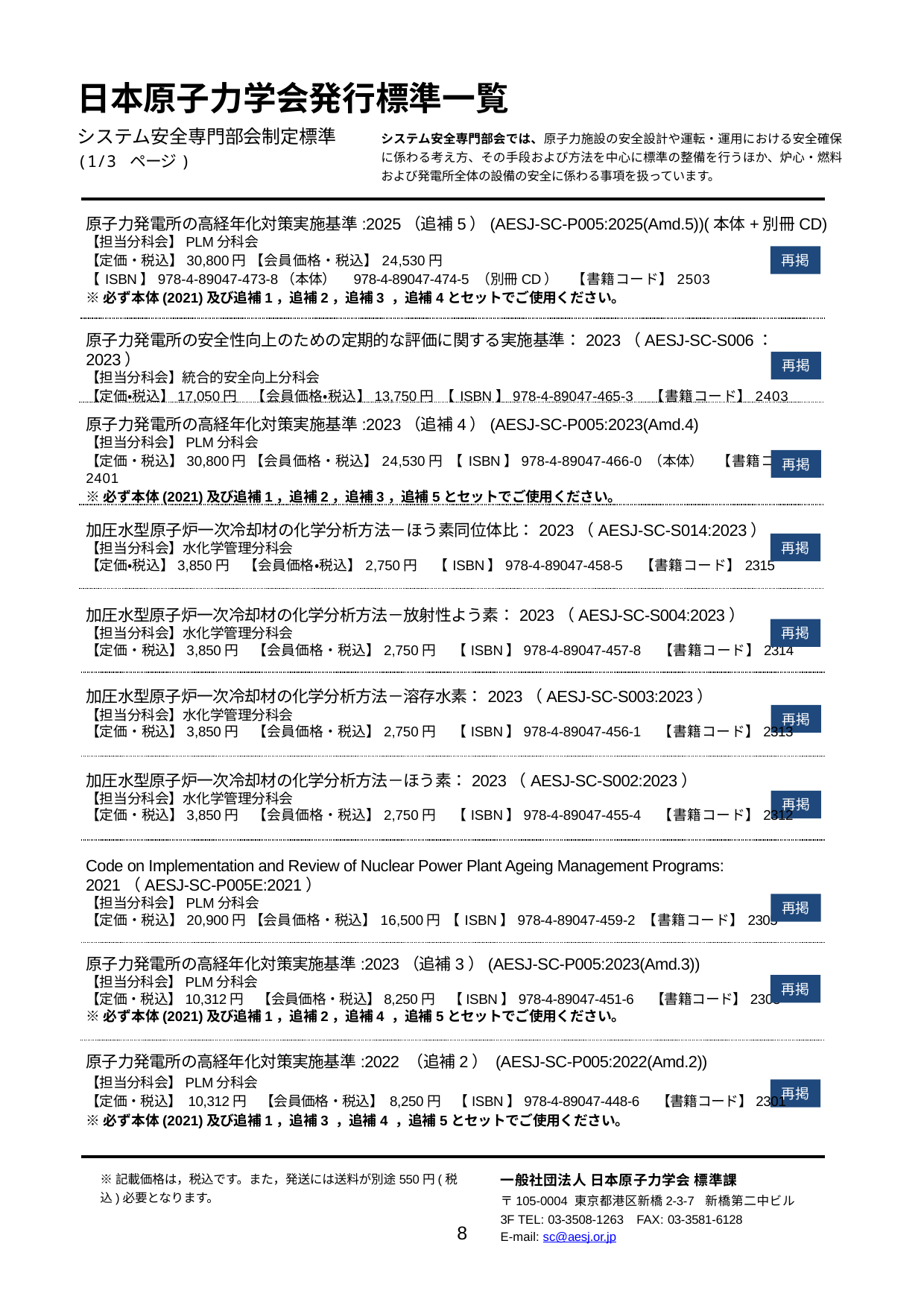

日本原子力学会発行標準一覧
システム安全専門部会制定標準
(1/3 ページ)
システム安全専門部会では、原子力施設の安全設計や運転・運用における安全確保に係わる考え方、その手段および方法を中心に標準の整備を行うほか、炉心・燃料および発電所全体の設備の安全に係わる事項を扱っています。

原子力発電所の高経年化対策実施基準:2025（追補5）(AESJ-SC-P005:2025(Amd.5))(本体+別冊CD)
【担当分科会】PLM分科会
【定価・税込】30,800円 【会員価格・税込】24,530円
【ISBN】978-4-89047-473-8（本体）　978-4-89047-474-5 （別冊CD）　【書籍コード】2503
※必ず本体(2021)及び追補1，追補2，追補3 ，追補4とセットでご使用ください。
再掲

原子力発電所の安全性向上のための定期的な評価に関する実施基準：2023（AESJ-SC-S006：2023）
【担当分科会】統合的安全向上分科会
【定価・税込】17,050円　【会員価格・税込】13,750円 【ISBN】978-4-89047-465-3　【書籍コード】2403
再掲

原子力発電所の高経年化対策実施基準:2023（追補4）(AESJ-SC-P005:2023(Amd.4)
【担当分科会】PLM分科会
【定価・税込】30,800円 【会員価格・税込】24,530円 【ISBN】978-4-89047-466-0 （本体）　【書籍コード】2401
※必ず本体(2021)及び追補1，追補2，追補3，追補5とセットでご使用ください。
再掲

加圧水型原子炉一次冷却材の化学分析方法－ほう素同位体比：2023（AESJ-SC-S014:2023）
【担当分科会】水化学管理分科会
【定価・税込】3,850円　【会員価格・税込】2,750円　【ISBN】978-4-89047-458-5　【書籍コード】2315
再掲

加圧水型原子炉一次冷却材の化学分析方法－放射性よう素：2023（AESJ-SC-S004:2023）
【担当分科会】水化学管理分科会
【定価・税込】3,850円　【会員価格・税込】2,750円　【ISBN】978-4-89047-457-8　【書籍コード】2314
再掲

加圧水型原子炉一次冷却材の化学分析方法－溶存水素：2023（AESJ-SC-S003:2023）
【担当分科会】水化学管理分科会
【定価・税込】3,850円　【会員価格・税込】2,750円　【ISBN】978-4-89047-456-1　【書籍コード】2313
再掲

加圧水型原子炉一次冷却材の化学分析方法－ほう素：2023（AESJ-SC-S002:2023）
【担当分科会】水化学管理分科会
【定価・税込】3,850円　【会員価格・税込】2,750円　【ISBN】978-4-89047-455-4　【書籍コード】2312
再掲

Code on Implementation and Review of Nuclear Power Plant Ageing Management Programs: 2021（AESJ-SC-P005E:2021）
【担当分科会】PLM分科会
【定価・税込】20,900円 【会員価格・税込】16,500円 【ISBN】978-4-89047-459-2 【書籍コード】2305

再掲

原子力発電所の高経年化対策実施基準:2023（追補3）(AESJ-SC-P005:2023(Amd.3))
【担当分科会】PLM分科会
【定価・税込】10,312円　【会員価格・税込】8,250円　【ISBN】978-4-89047-451-6　【書籍コード】2303
※必ず本体(2021)及び追補1，追補2，追補4 ，追補5とセットでご使用ください。
再掲

原子力発電所の高経年化対策実施基準:2022 （追補2） (AESJ-SC-P005:2022(Amd.2))
【担当分科会】PLM分科会
【定価・税込】 10,312円　【会員価格・税込】 8,250円　【ISBN】978-4-89047-448-6　【書籍コード】2301
※必ず本体(2021)及び追補1，追補3 ，追補4 ，追補5とセットでご使用ください。
再掲

※記載価格は，税込です。また，発送には送料が別途550円(税込)必要となります。
一般社団法人 日本原子力学会 標準課
〒105-0004 東京都港区新橋2-3-7  新橋第二中ビル3F TEL: 03-3508-1263  FAX: 03-3581-6128
E-mail: sc@aesj.or.jp
8